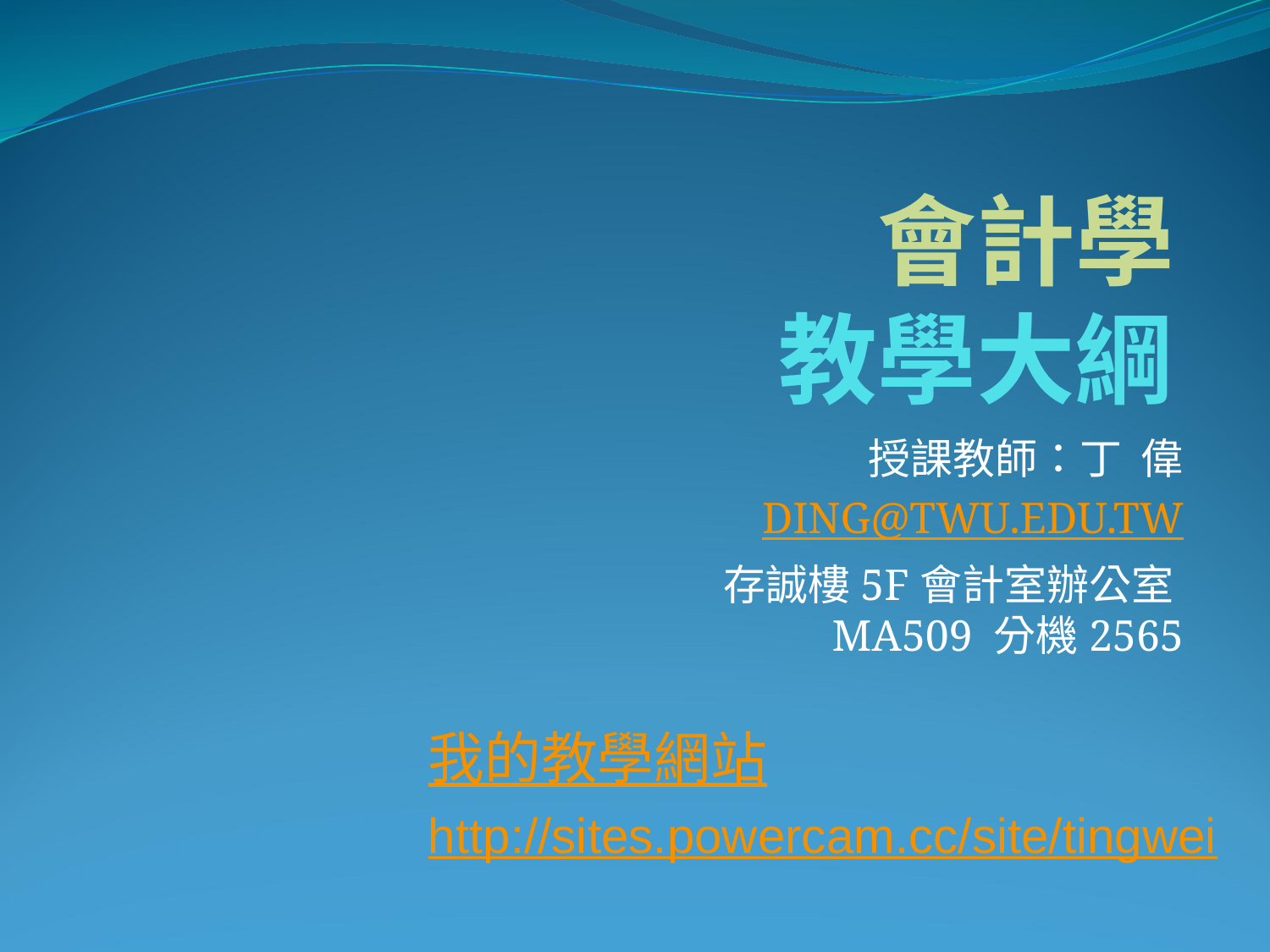

# 會計學 教學大綱
授課教師：丁  偉
DING@TWU.EDU.TW
存誠樓5F會計室辦公室MA509 分機2565

我的教學網站
http://sites.powercam.cc/site/tingwei